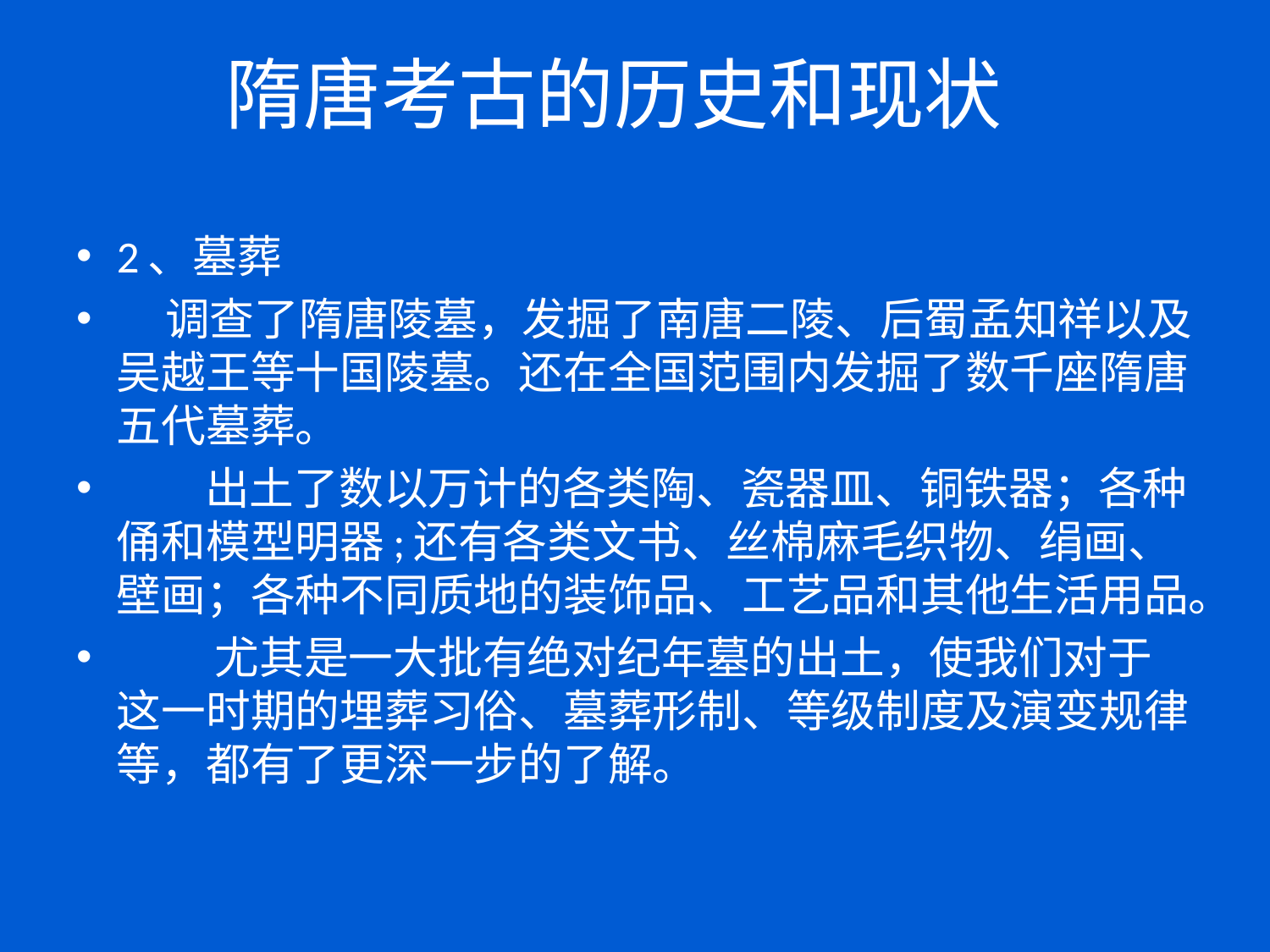

# 隋唐考古的历史和现状
2、墓葬
    调查了隋唐陵墓，发掘了南唐二陵、后蜀孟知祥以及吴越王等十国陵墓。还在全国范围内发掘了数千座隋唐五代墓葬。
        出土了数以万计的各类陶、瓷器皿、铜铁器；各种俑和模型明器;还有各类文书、丝棉麻毛织物、绢画、壁画；各种不同质地的装饰品、工艺品和其他生活用品。
         尤其是一大批有绝对纪年墓的出土，使我们对于这一时期的埋葬习俗、墓葬形制、等级制度及演变规律等，都有了更深一步的了解。